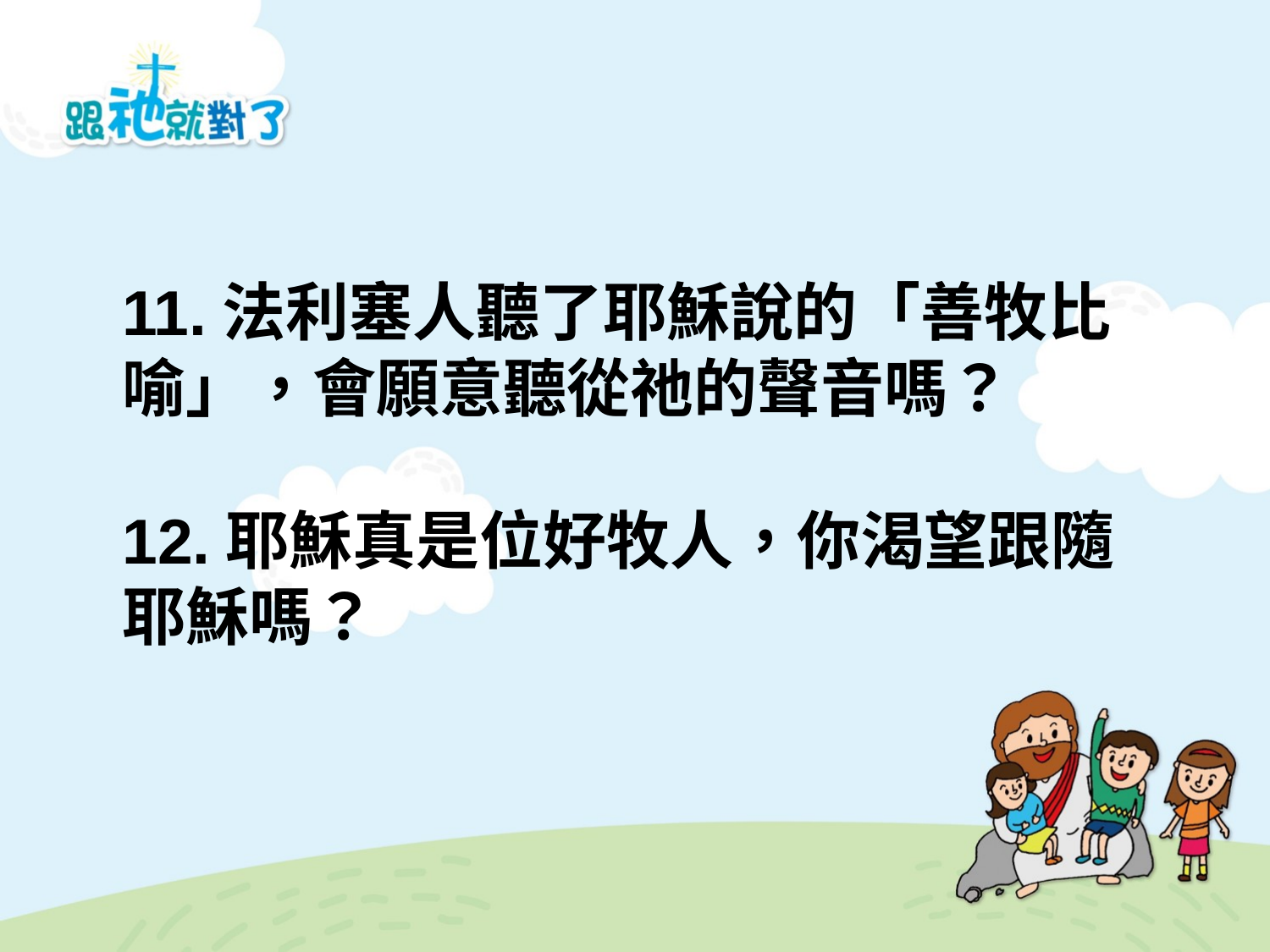

11.法利塞人聽了耶穌說的「善牧比喻」，會願意聽從祂的聲音嗎？

12.耶穌真是位好牧人，你渴望跟隨耶穌嗎？